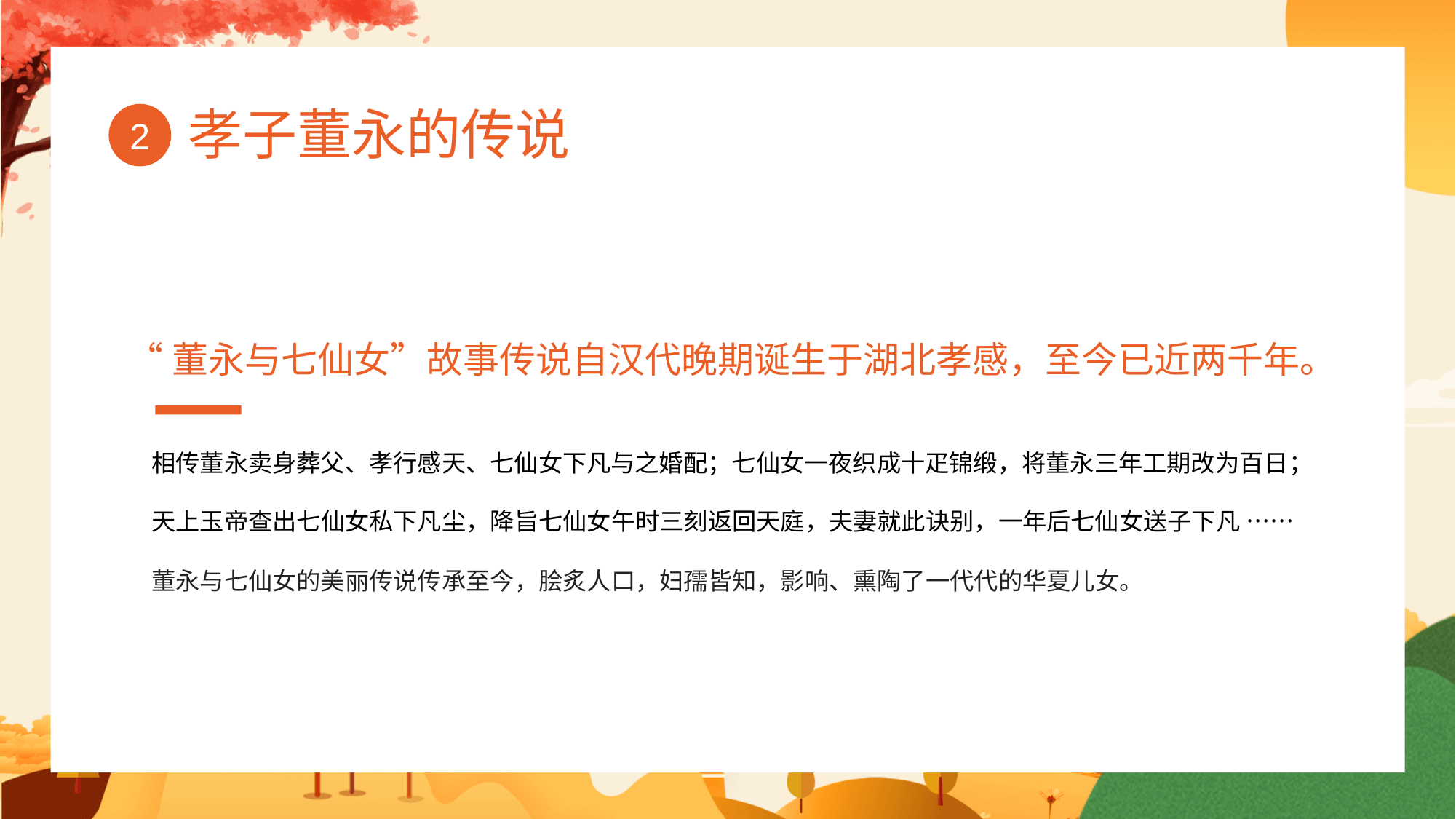

“董永与七仙女”故事传说自汉代晚期诞生于湖北孝感，至今已近两千年。

相传董永卖身葬父、孝行感天、七仙女下凡与之婚配；七仙女一夜织成十疋锦缎，将董永三年工期改为百日；天上玉帝查出七仙女私下凡尘，降旨七仙女午时三刻返回天庭，夫妻就此诀别，一年后七仙女送子下凡 ……
董永与七仙女的美丽传说传承至今，脍炙人口，妇孺皆知，影响、熏陶了一代代的华夏儿女。
PPT下载 http://www.1ppt.com/xiazai/